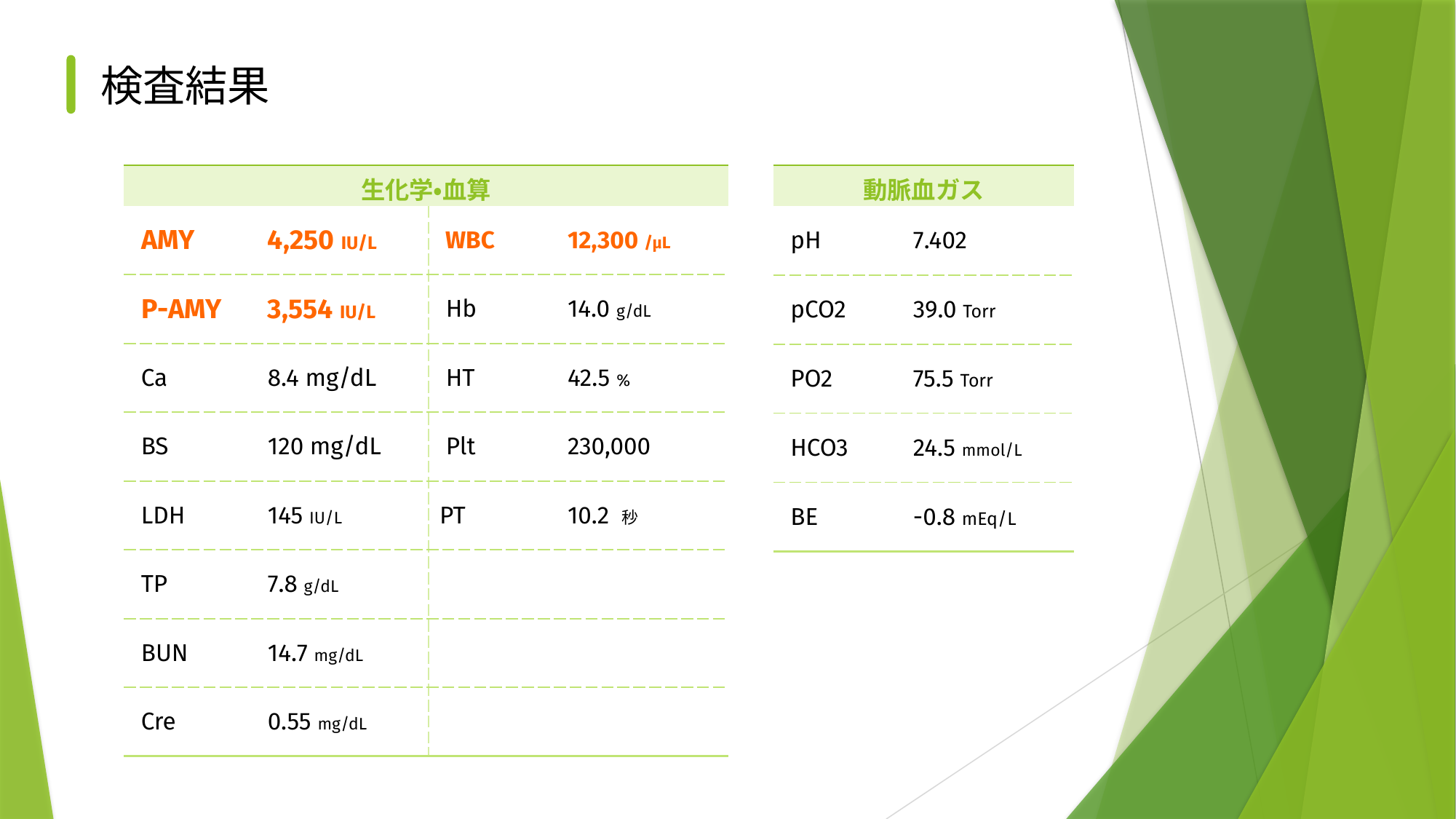

検査結果

| 生化学・血算 |  |  |  |
| --- | --- | --- | --- |
| AMY | 4,250 IU/L | WBC | 12,300 /μL |
| P-AMY | 3,554 IU/L | Hb | 14.0 g/dL |
| Ca | 8.4 mg/dL | HT | 42.5 % |
| BS | 120 mg/dL | Plt | 230,000 |
| LDH | 145 IU/L | PT | 10.2 秒 |
| TP | 7.8 g/dL |  |  |
| BUN | 14.7 mg/dL |  |  |
| Cre | 0.55 mg/dL |  |  |
| 動脈血ガス |  |
| --- | --- |
| pH | 7.402 |
| pCO2 | 39.0 Torr |
| PO2 | 75.5 Torr |
| HCO3 | 24.5 mmol/L |
| BE | -0.8 mEq/L |